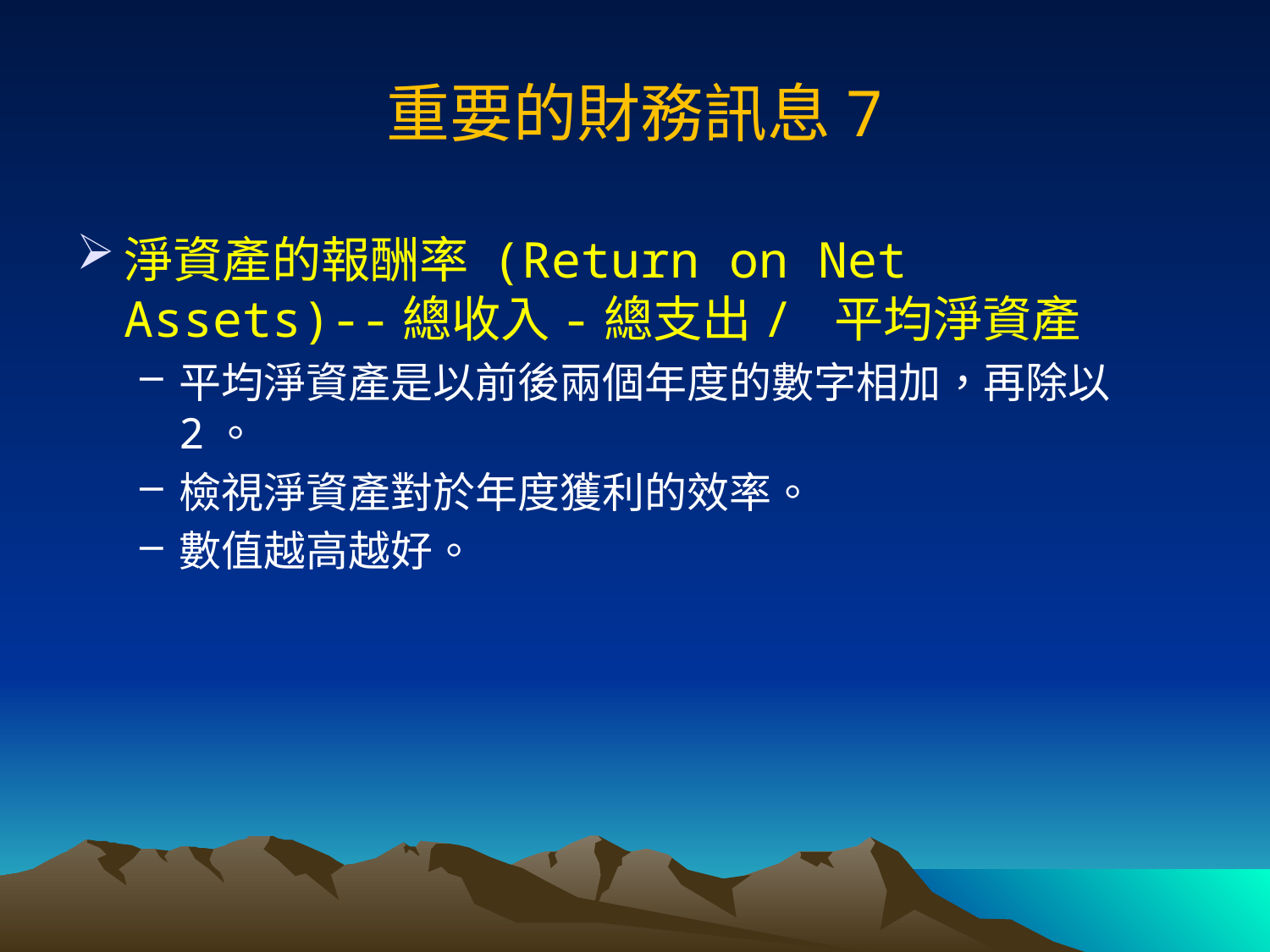

# 重要的財務訊息7
淨資產的報酬率 (Return on Net Assets)--總收入-總支出/ 平均淨資產
平均淨資產是以前後兩個年度的數字相加，再除以 2。
檢視淨資產對於年度獲利的效率。
數值越高越好。